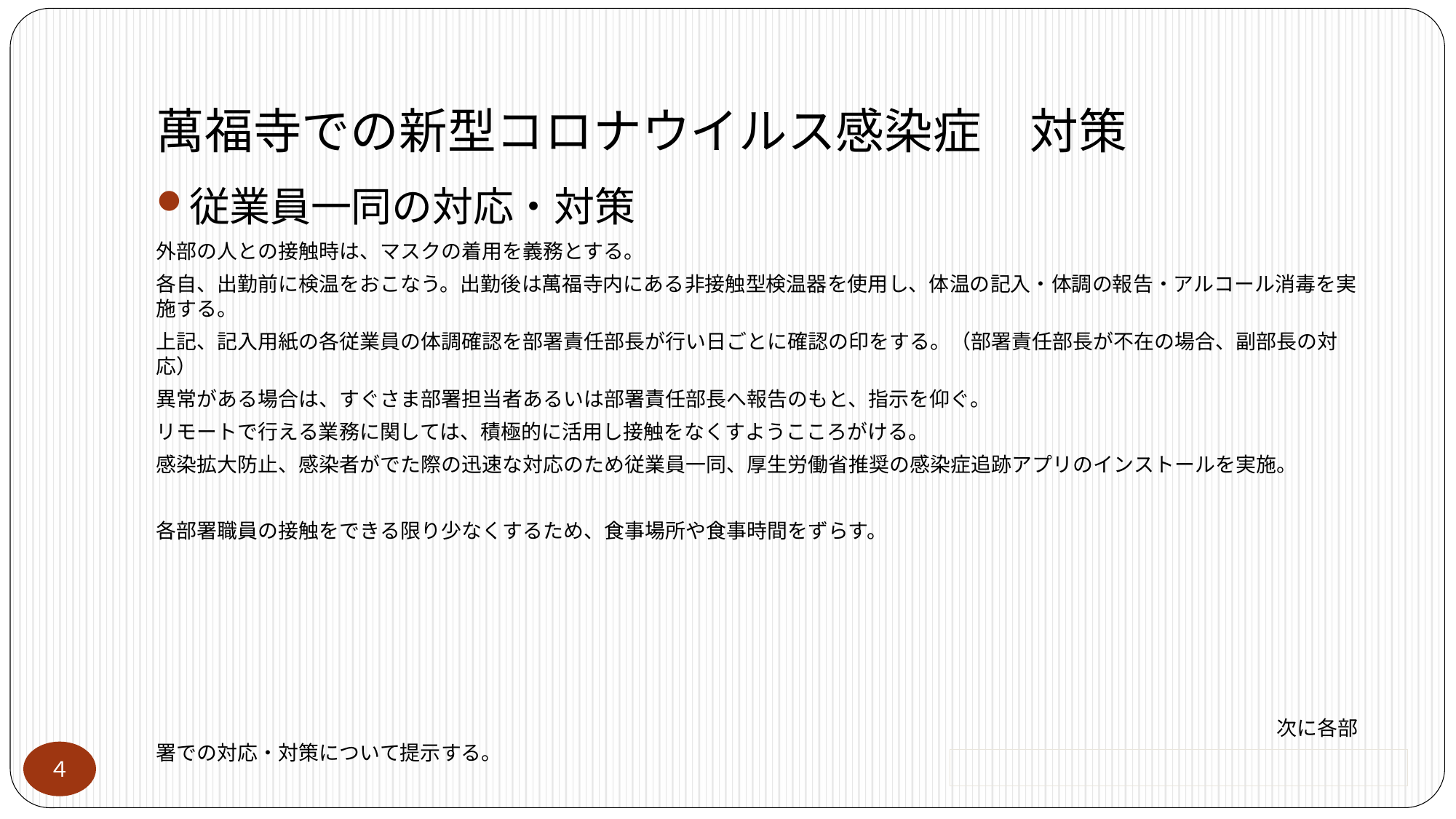

# 萬福寺での新型コロナウイルス感染症　対策
従業員一同の対応・対策
外部の人との接触時は、マスクの着用を義務とする。
各自、出勤前に検温をおこなう。出勤後は萬福寺内にある非接触型検温器を使用し、体温の記入・体調の報告・アルコール消毒を実施する。
上記、記入用紙の各従業員の体調確認を部署責任部長が行い日ごとに確認の印をする。（部署責任部長が不在の場合、副部長の対応）
異常がある場合は、すぐさま部署担当者あるいは部署責任部長へ報告のもと、指示を仰ぐ。
リモートで行える業務に関しては、積極的に活用し接触をなくすようこころがける。
感染拡大防止、感染者がでた際の迅速な対応のため従業員一同、厚生労働省推奨の感染症追跡アプリのインストールを実施。

各部署職員の接触をできる限り少なくするため、食事場所や食事時間をずらす。

　　　　　　　　　　　　　　　　　　　　　　　　　　　　　　　　　　　　　　　　　　　　　　　　　　　　　　　次に各部署での対応・対策について提示する。

４